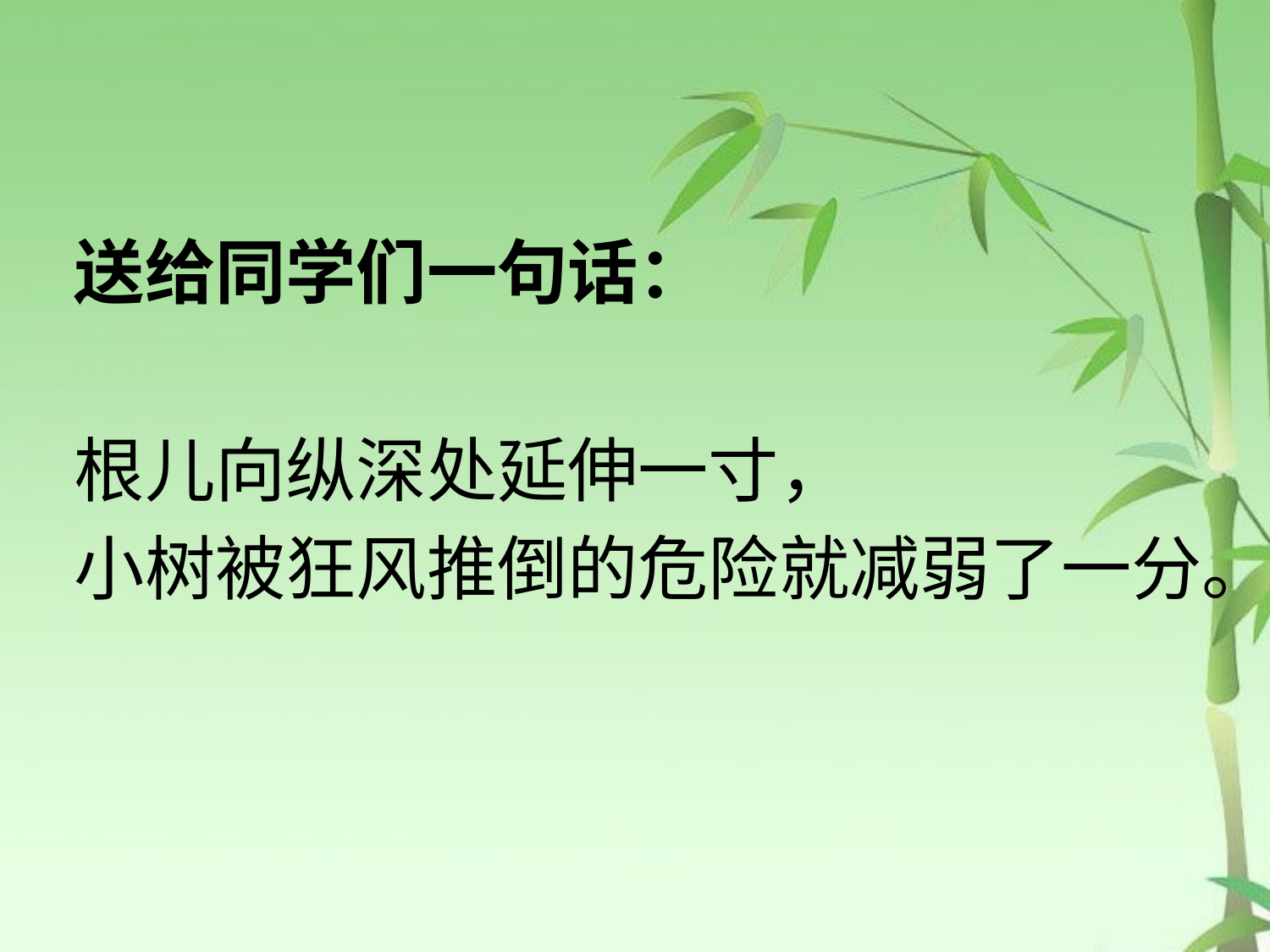

送给同学们一句话：

根儿向纵深处延伸一寸，
小树被狂风推倒的危险就减弱了一分。